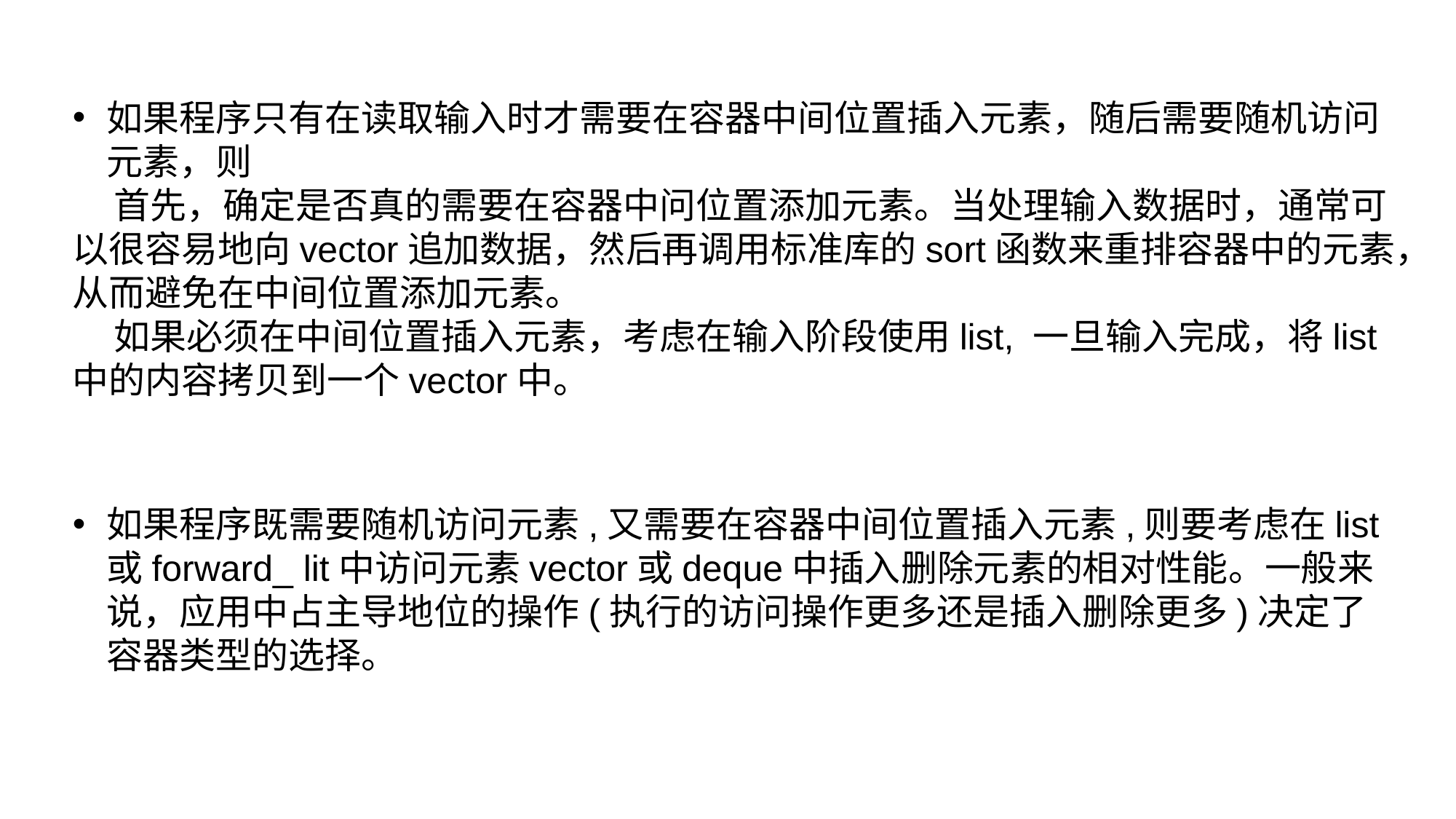

如果程序只有在读取输入时才需要在容器中间位置插入元素，随后需要随机访问元素，则
    首先，确定是否真的需要在容器中问位置添加元素。当处理输入数据时，通常可以很容易地向vector追加数据，然后再调用标准库的sort函数来重排容器中的元素，从而避免在中间位置添加元素。
    如果必须在中间位置插入元素，考虑在输入阶段使用list, 一旦输入完成，将list中的内容拷贝到一个vector中。
如果程序既需要随机访问元素,又需要在容器中间位置插入元素,则要考虑在list或forward_ lit中访问元素vector或deque中插入删除元素的相对性能。一般来说，应用中占主导地位的操作(执行的访问操作更多还是插入删除更多)决定了容器类型的选择。